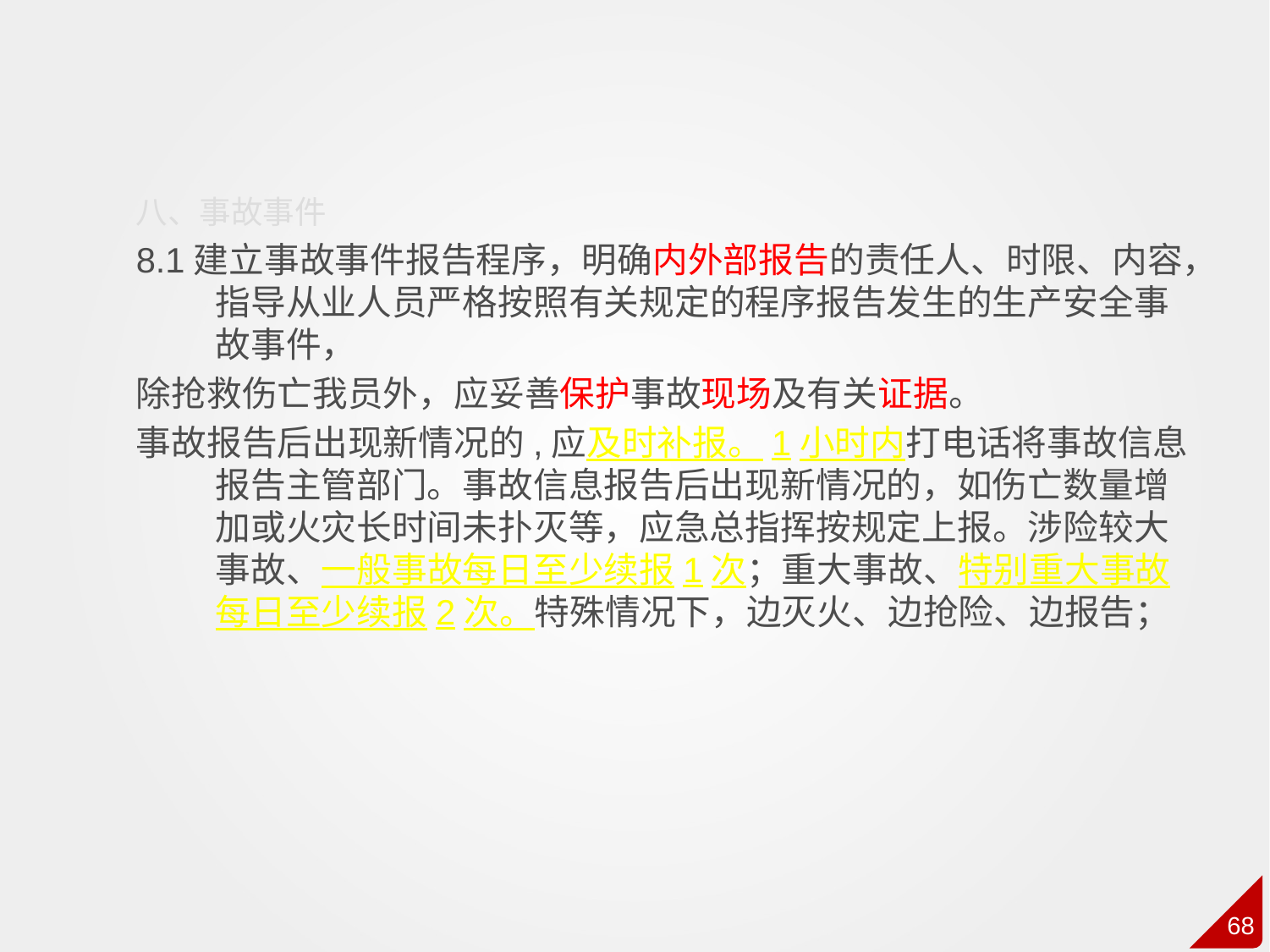

八、事故事件
8.1建立事故事件报告程序，明确内外部报告的责任人、时限、内容，指导从业人员严格按照有关规定的程序报告发生的生产安全事故事件，
除抢救伤亡我员外，应妥善保护事故现场及有关证据。
事故报告后出现新情况的,应及时补报。1小时内打电话将事故信息报告主管部门。事故信息报告后出现新情况的，如伤亡数量增加或火灾长时间未扑灭等，应急总指挥按规定上报。涉险较大事故、一般事故每日至少续报1次；重大事故、特别重大事故每日至少续报2次。特殊情况下，边灭火、边抢险、边报告；